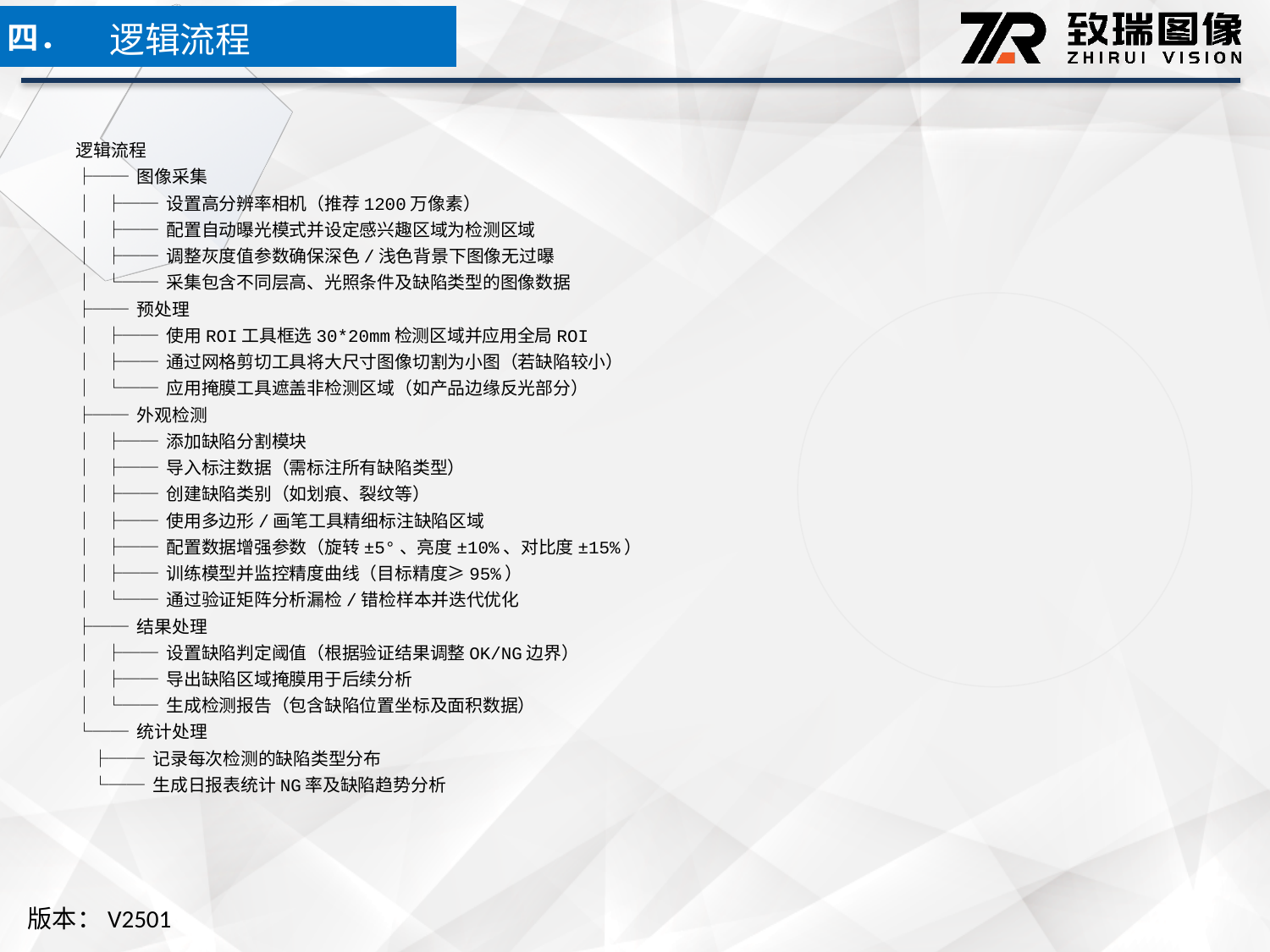

逻辑流程
四．

逻辑流程
├── 图像采集
│   ├── 设置高分辨率相机（推荐1200万像素）
│   ├── 配置自动曝光模式并设定感兴趣区域为检测区域
│   ├── 调整灰度值参数确保深色/浅色背景下图像无过曝
│   └── 采集包含不同层高、光照条件及缺陷类型的图像数据
├── 预处理
│   ├── 使用ROI工具框选30*20mm检测区域并应用全局ROI
│   ├── 通过网格剪切工具将大尺寸图像切割为小图（若缺陷较小）
│   └── 应用掩膜工具遮盖非检测区域（如产品边缘反光部分）
├── 外观检测
│   ├── 添加缺陷分割模块
│   ├── 导入标注数据（需标注所有缺陷类型）
│   ├── 创建缺陷类别（如划痕、裂纹等）
│   ├── 使用多边形/画笔工具精细标注缺陷区域
│   ├── 配置数据增强参数（旋转±5°、亮度±10%、对比度±15%）
│   ├── 训练模型并监控精度曲线（目标精度≥95%）
│   └── 通过验证矩阵分析漏检/错检样本并迭代优化
├── 结果处理
│   ├── 设置缺陷判定阈值（根据验证结果调整OK/NG边界）
│   ├── 导出缺陷区域掩膜用于后续分析
│   └── 生成检测报告（包含缺陷位置坐标及面积数据）
└── 统计处理
    ├── 记录每次检测的缺陷类型分布
    └── 生成日报表统计NG率及缺陷趋势分析